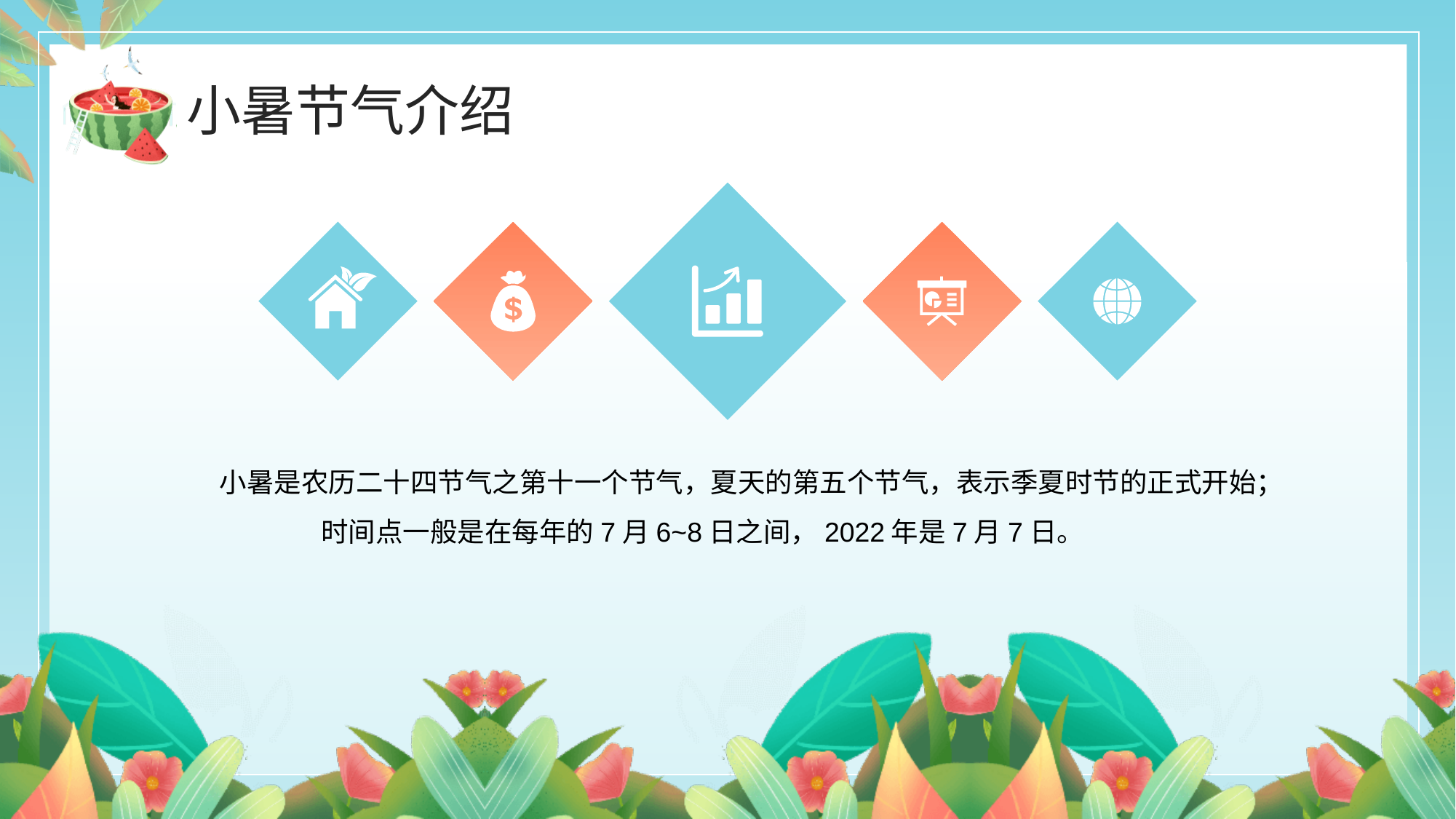

小暑是农历二十四节气之第十一个节气，夏天的第五个节气，表示季夏时节的正式开始；时间点一般是在每年的7月6~8日之间，2022年是7月7日。